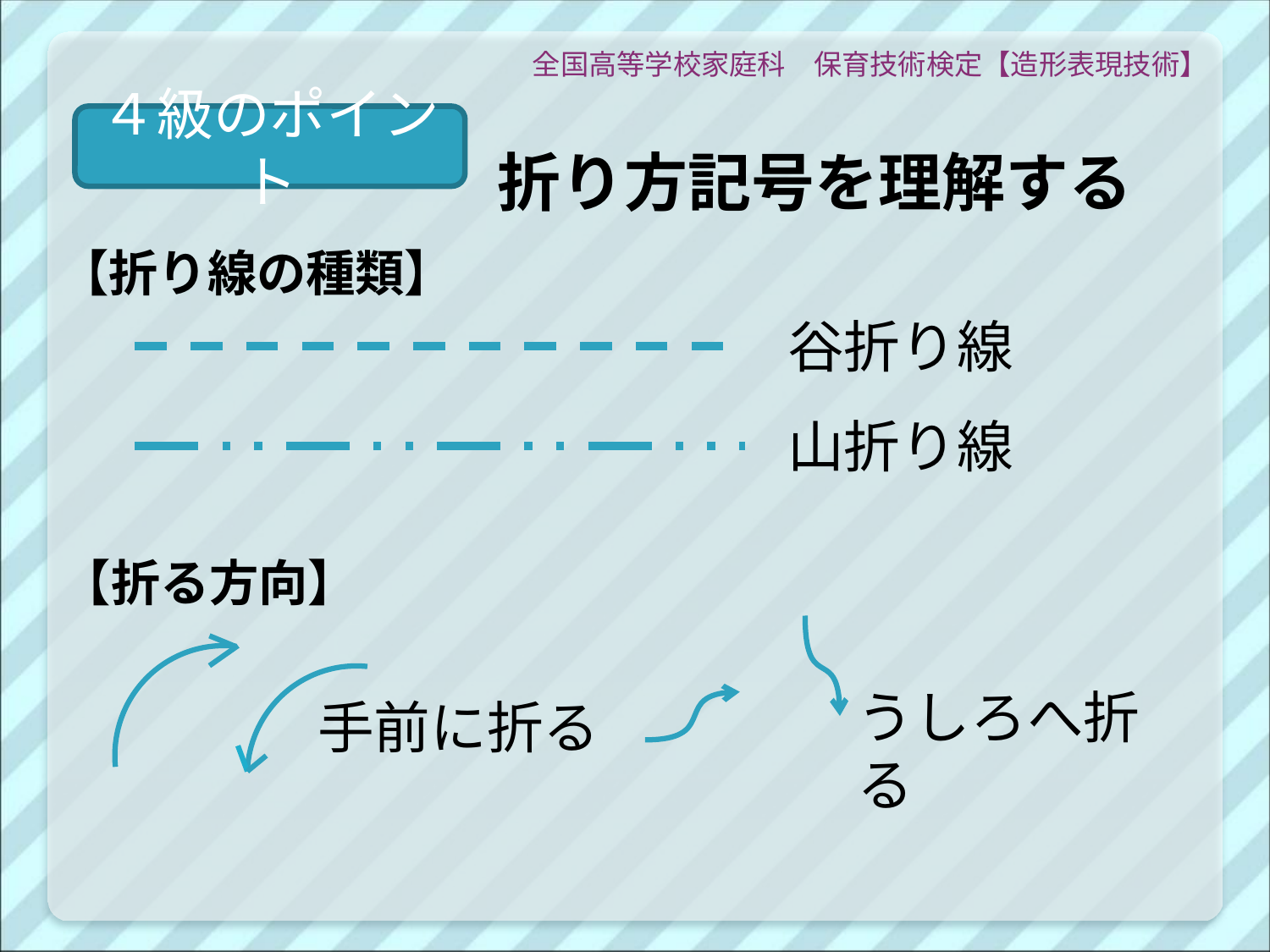

全国高等学校家庭科　保育技術検定【造形表現技術】
４級のポイント
#
折り方記号を理解する
【折り線の種類】

谷折り線
山折り線
【折る方向】

うしろへ折る
手前に折る